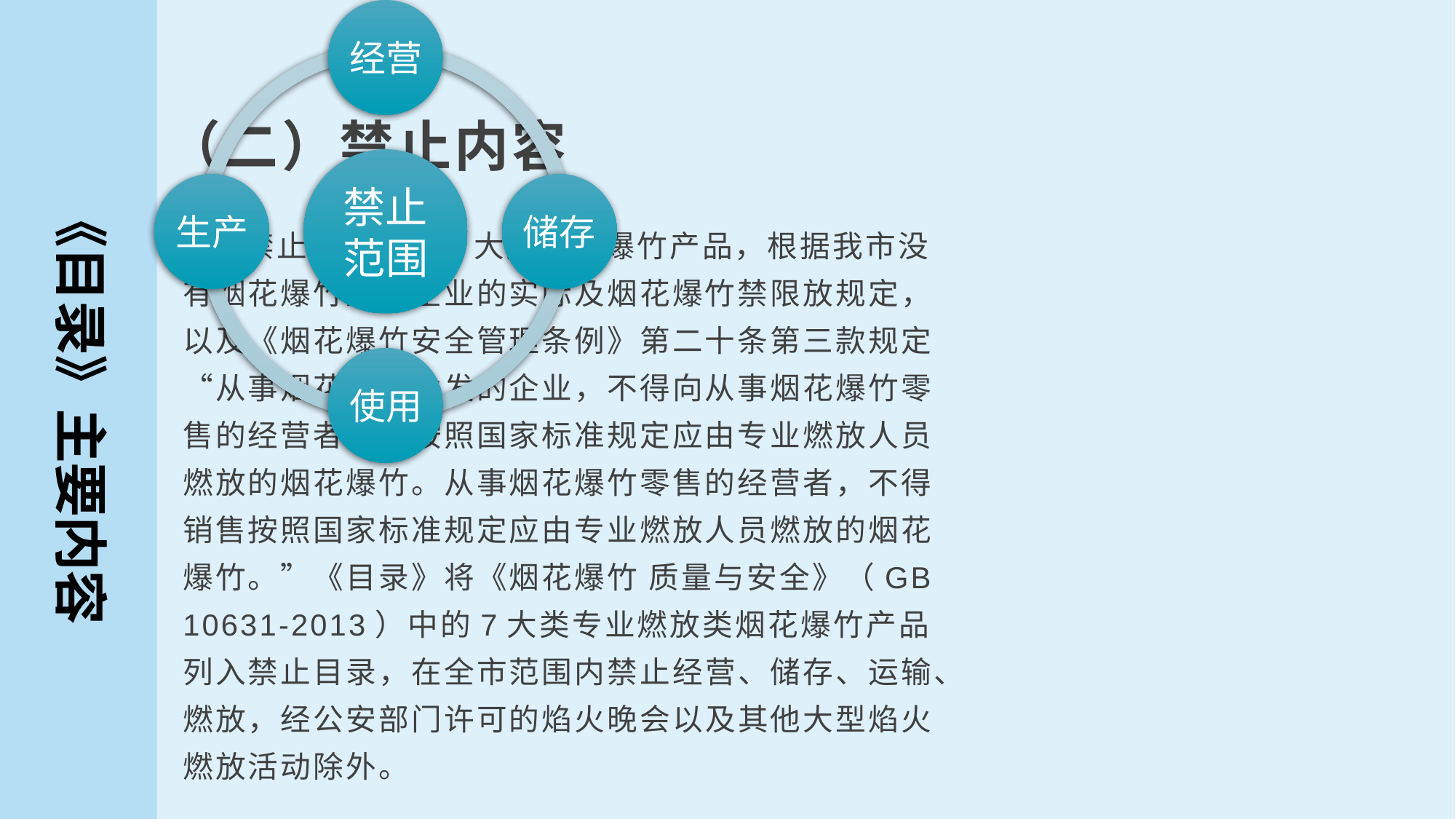

《目录》主要内容
# （二）禁止内容
      禁止目录共含7大类烟花爆竹产品，根据我市没有烟花爆竹生产企业的实际及烟花爆竹禁限放规定，以及《烟花爆竹安全管理条例》第二十条第三款规定“从事烟花爆竹批发的企业，不得向从事烟花爆竹零售的经营者供应按照国家标准规定应由专业燃放人员燃放的烟花爆竹。从事烟花爆竹零售的经营者，不得销售按照国家标准规定应由专业燃放人员燃放的烟花爆竹。”《目录》将《烟花爆竹 质量与安全》（GB 10631-2013）中的7大类专业燃放类烟花爆竹产品列入禁止目录，在全市范围内禁止经营、储存、运输、燃放，经公安部门许可的焰火晚会以及其他大型焰火燃放活动除外。
禁止范围
经营
储存
使用
生产